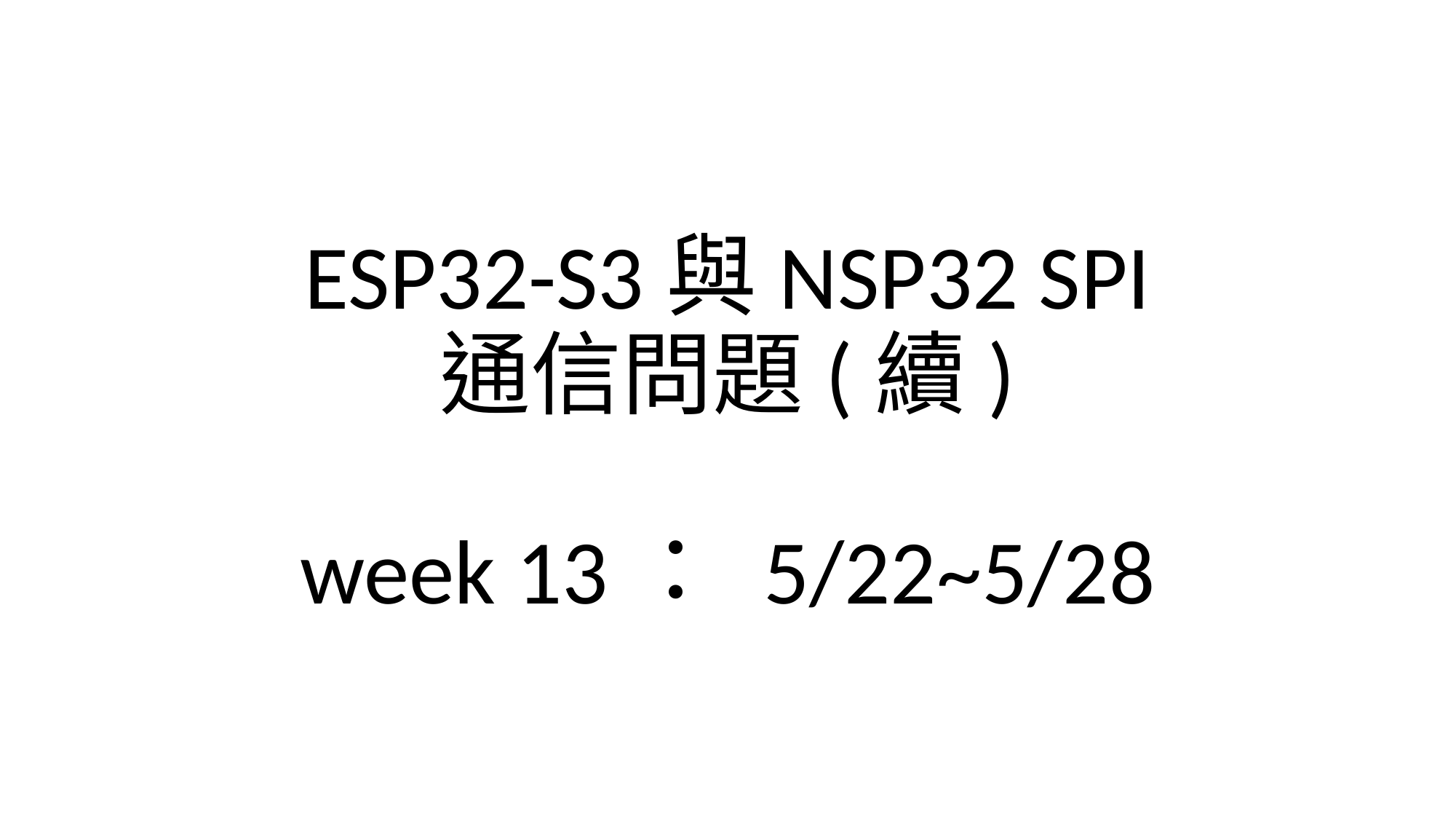

# ESP32-S3與NSP32 SPI 通信問題(續) week 13： 5/22~5/28